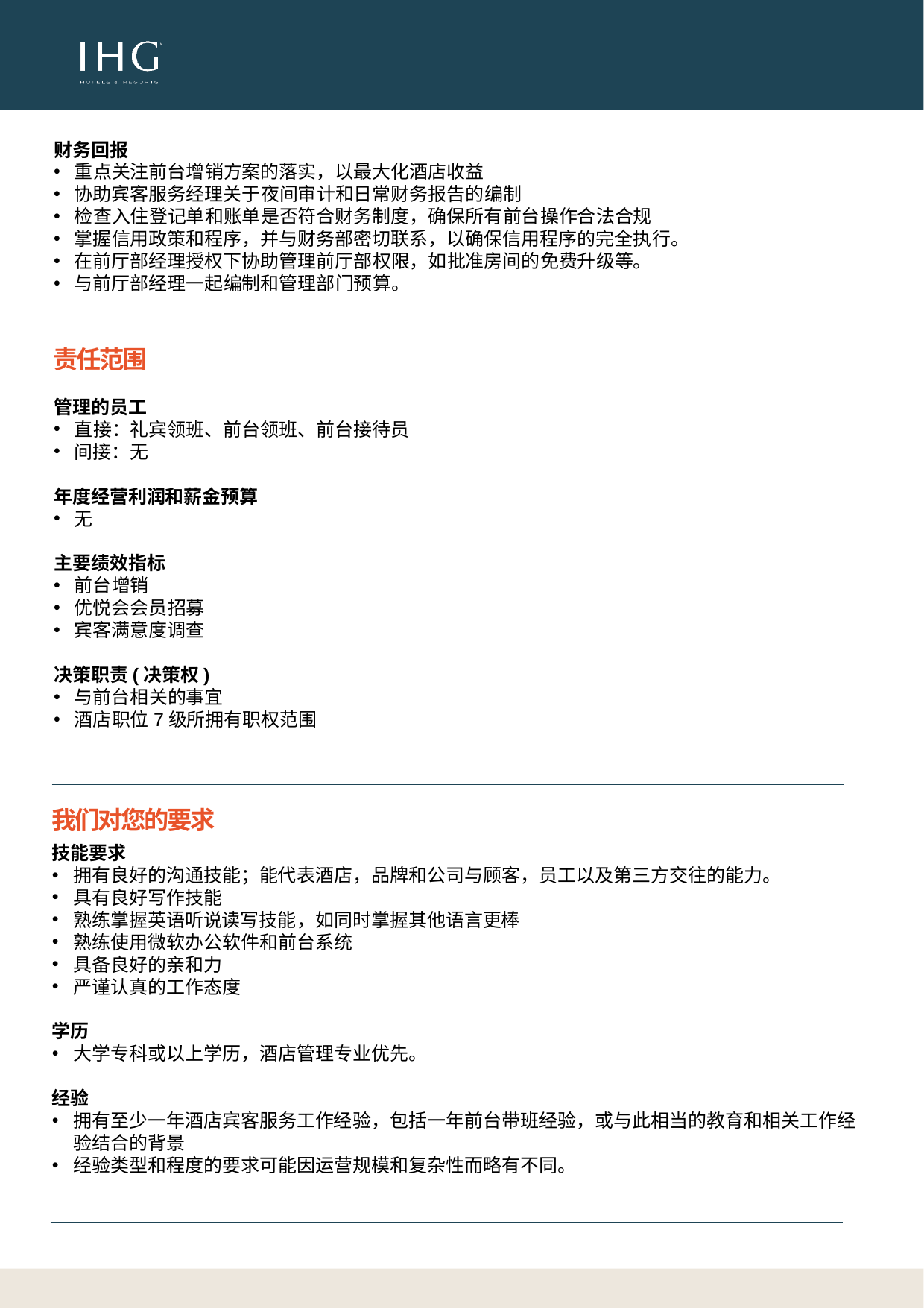

财务回报
重点关注前台增销方案的落实，以最大化酒店收益
协助宾客服务经理关于夜间审计和日常财务报告的编制
检查入住登记单和账单是否符合财务制度，确保所有前台操作合法合规
掌握信用政策和程序，并与财务部密切联系，以确保信用程序的完全执行。
在前厅部经理授权下协助管理前厅部权限，如批准房间的免费升级等。
与前厅部经理一起编制和管理部门预算。

责任范围
管理的员工
直接：礼宾领班、前台领班、前台接待员
间接：无

年度经营利润和薪金预算
无

主要绩效指标
前台增销
优悦会会员招募
宾客满意度调查

决策职责(决策权)
与前台相关的事宜
酒店职位7级所拥有职权范围

我们对您的要求
技能要求
拥有良好的沟通技能；能代表酒店，品牌和公司与顾客，员工以及第三方交往的能力。
具有良好写作技能
熟练掌握英语听说读写技能，如同时掌握其他语言更棒
熟练使用微软办公软件和前台系统
具备良好的亲和力
严谨认真的工作态度

学历
大学专科或以上学历，酒店管理专业优先。

经验
拥有至少一年酒店宾客服务工作经验，包括一年前台带班经验，或与此相当的教育和相关工作经验结合的背景
经验类型和程度的要求可能因运营规模和复杂性而略有不同。